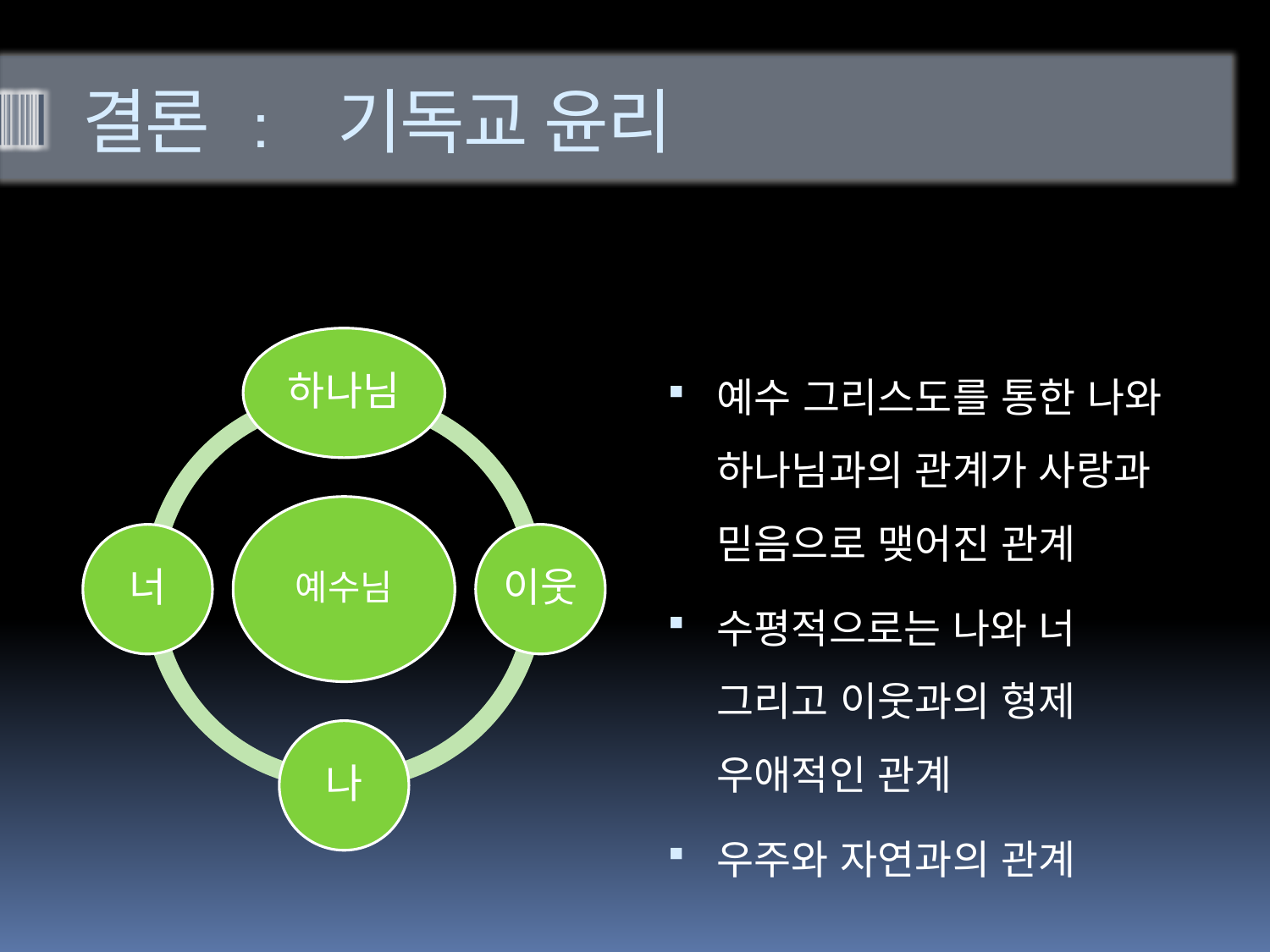

# 결론 : 기독교 윤리

예수님
하나님
이웃
나
너
예수 그리스도를 통한 나와 하나님과의 관계가 사랑과 믿음으로 맺어진 관계
수평적으로는 나와 너 그리고 이웃과의 형제 우애적인 관계
우주와 자연과의 관계